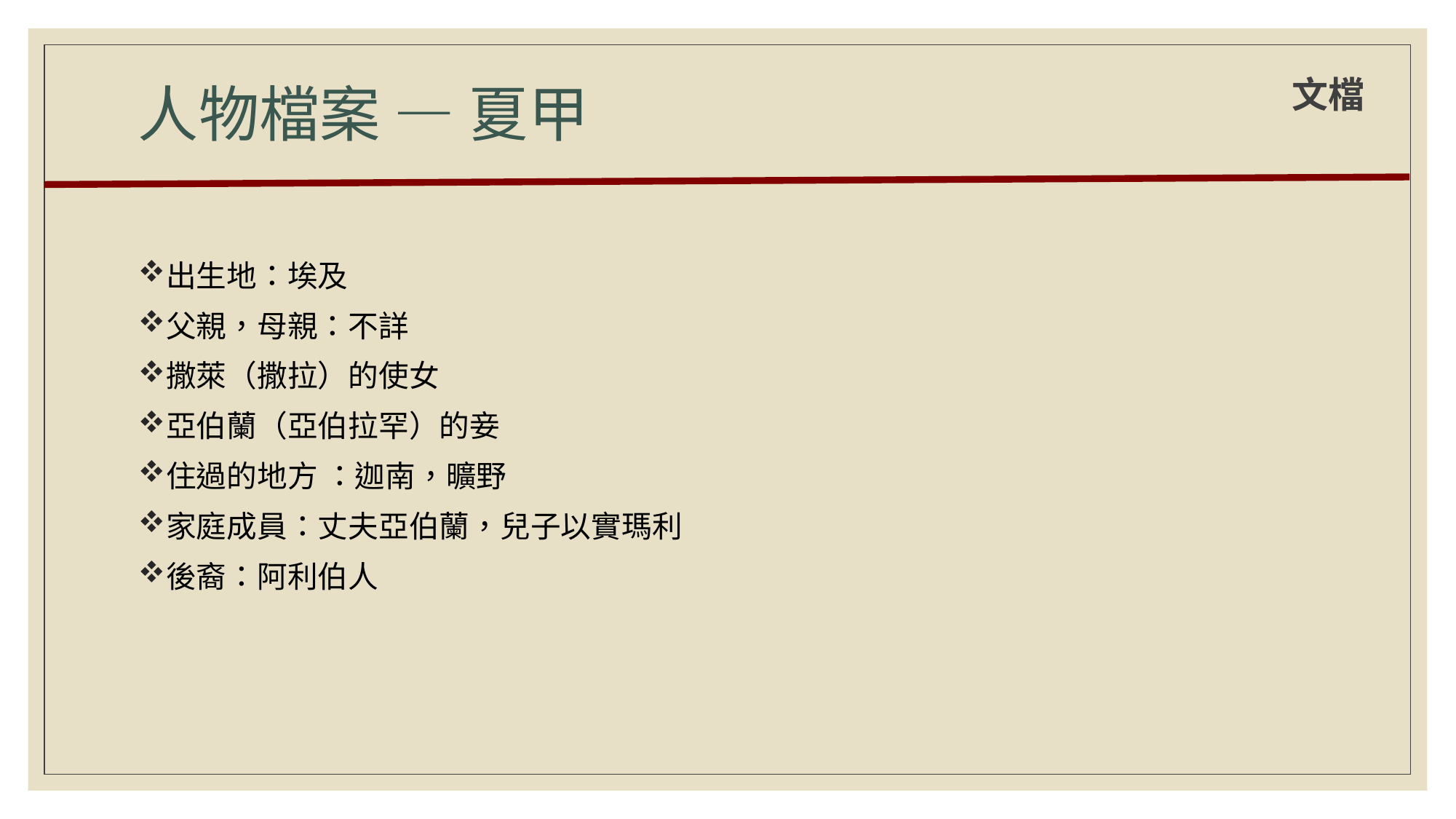

# 人物檔案 — 夏甲
文檔
出生地：埃及
父親，母親：不詳
撒萊（撒拉）的使女
亞伯蘭（亞伯拉罕）的妾
住過的地方 ：迦南，曠野
家庭成員：丈夫亞伯蘭，兒子以實瑪利
後裔：阿利伯人